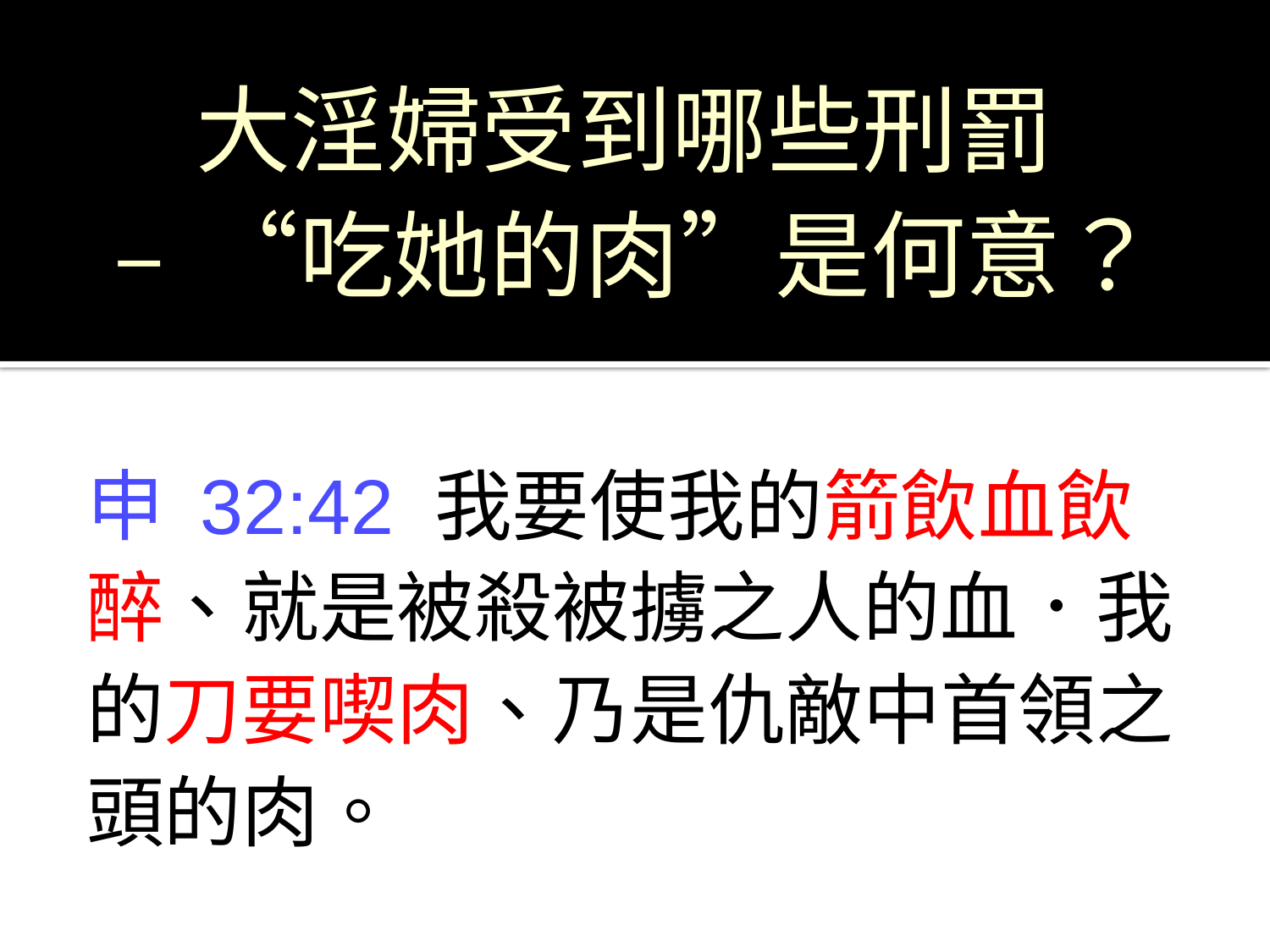

# 大淫婦受到哪些刑罰 –  “吃她的肉”是何意？
申 32:42 我要使我的箭飲血飲醉、就是被殺被擄之人的血．我的刀要喫肉、乃是仇敵中首領之頭的肉。